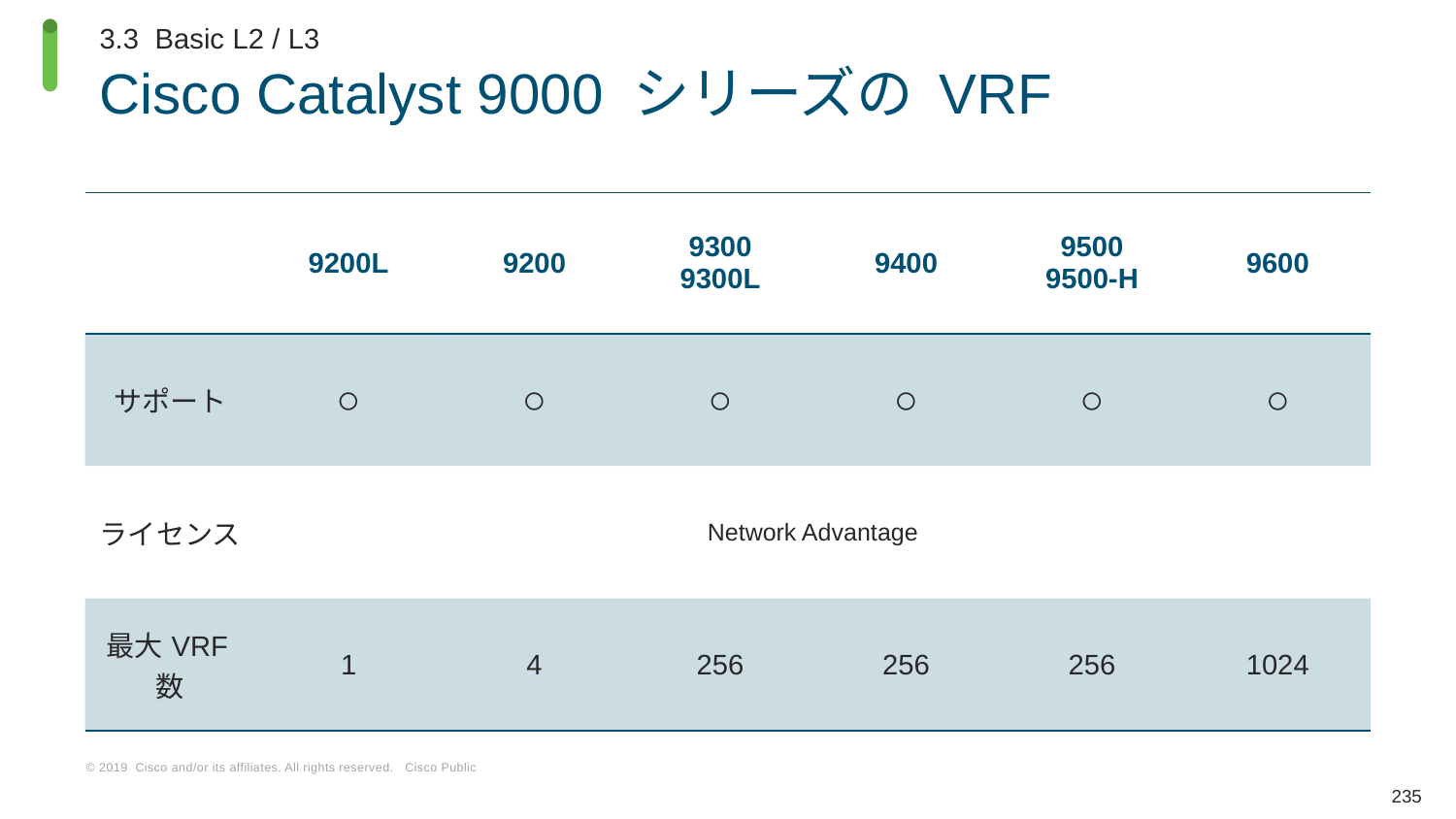

3.3  Basic L2 / L3
# Cisco Catalyst 9000 シリーズの VRF
|  | 9200L | 9200 | 9300 9300L | 9400 | 9500 9500-H | 9600 |
| --- | --- | --- | --- | --- | --- | --- |
| サポート | ○ | ○ | ○ | ○ | ○ | ○ |
| ライセンス | Network Advantage |  |  |  |  |  |
| 最大VRF数 | 1 | 4 | 256 | 256 | 256 | 1024 |
235